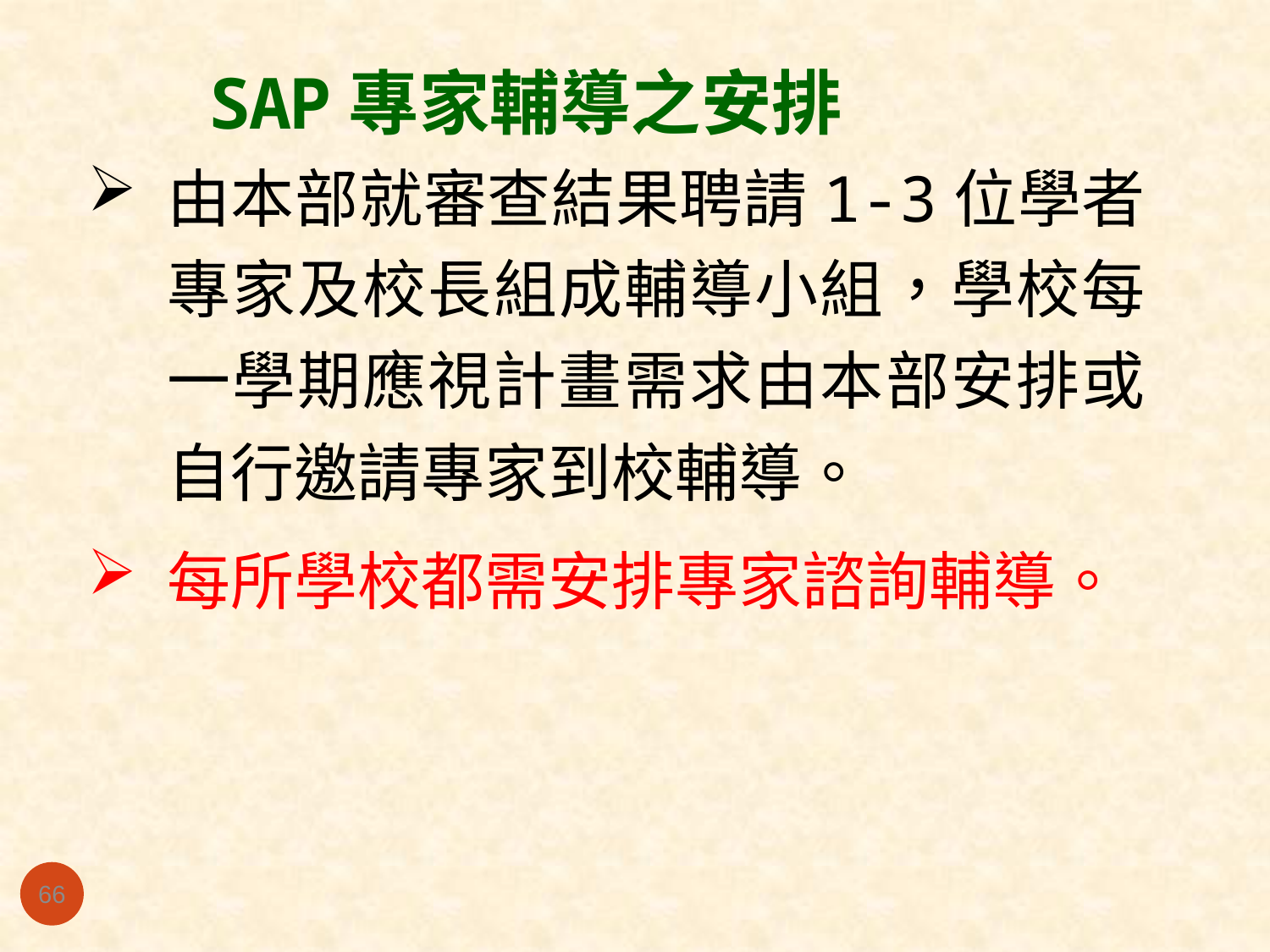

SAP專家輔導之安排
由本部就審查結果聘請1-3位學者專家及校長組成輔導小組，學校每一學期應視計畫需求由本部安排或自行邀請專家到校輔導。
每所學校都需安排專家諮詢輔導。
66